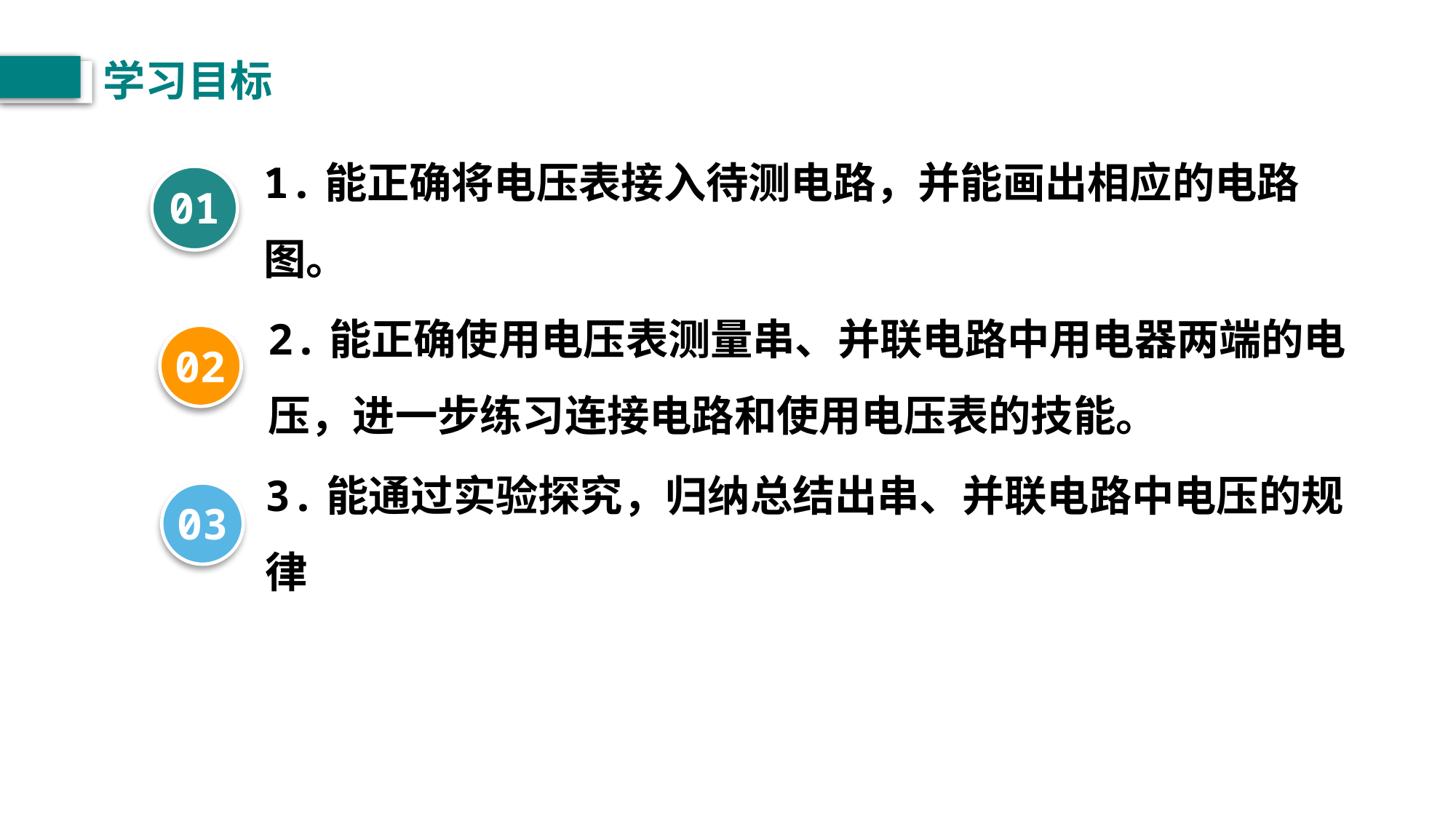

学习目标

01
1.能正确将电压表接入待测电路，并能画出相应的电路图。
2.能正确使用电压表测量串、并联电路中用电器两端的电压，进一步练习连接电路和使用电压表的技能。

02
3.能通过实验探究，归纳总结出串、并联电路中电压的规律

03